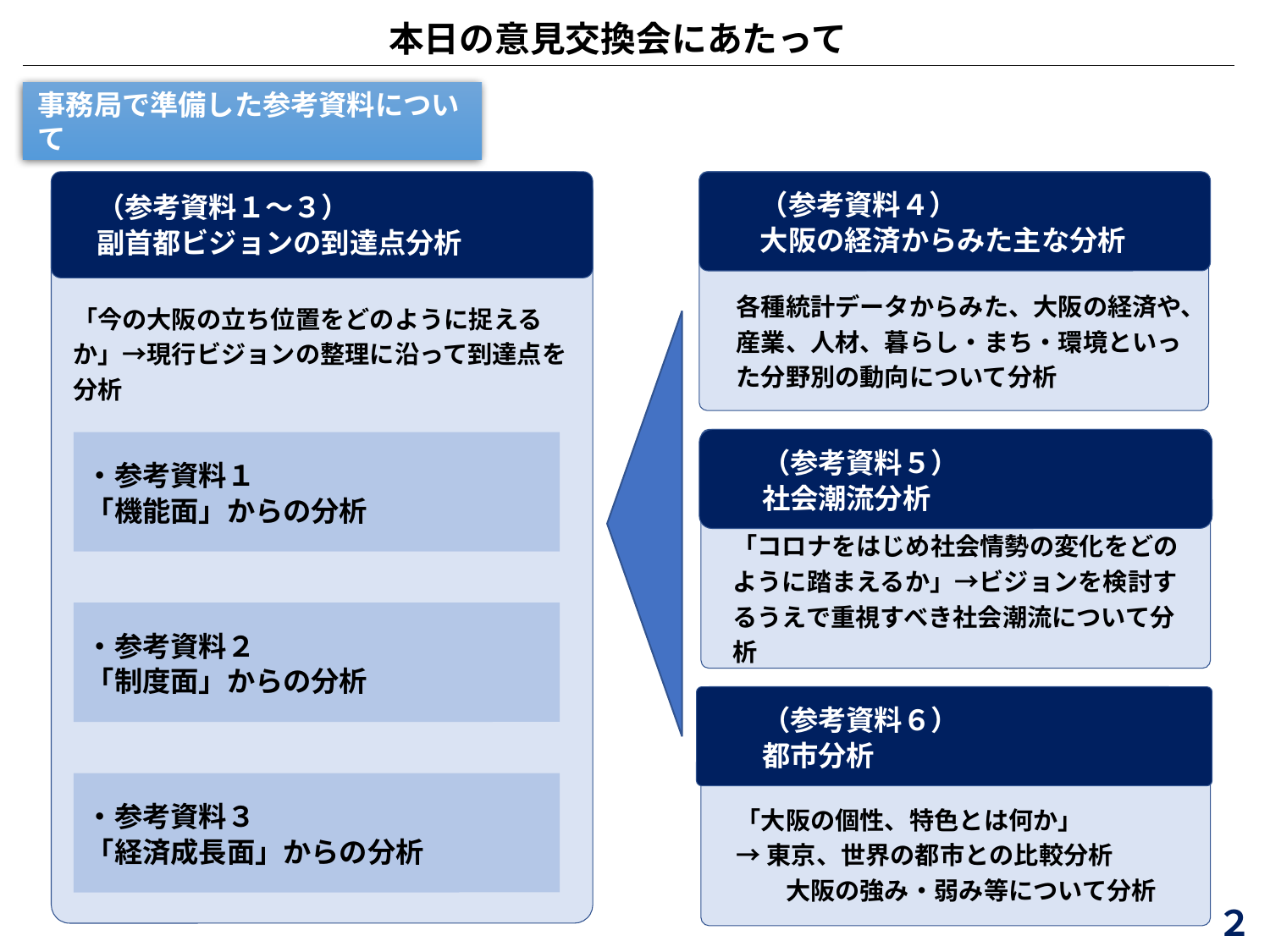

本日の意見交換会にあたって
事務局で準備した参考資料について
（参考資料４）
大阪の経済からみた主な分析
（参考資料１～３）
副首都ビジョンの到達点分析

各種統計データからみた、大阪の経済や、産業、人材、暮らし・まち・環境といった分野別の動向について分析
「今の大阪の立ち位置をどのように捉えるか」→現行ビジョンの整理に沿って到達点を分析
（参考資料５）
社会潮流分析

・参考資料１
「機能面」からの分析

「コロナをはじめ社会情勢の変化をどのように踏まえるか」→ビジョンを検討するうえで重視すべき社会潮流について分析
・参考資料２
「制度面」からの分析
（参考資料６）
都市分析

・参考資料３
「経済成長面」からの分析
「大阪の個性、特色とは何か」
→東京、世界の都市との比較分析
　　大阪の強み・弱み等について分析
２